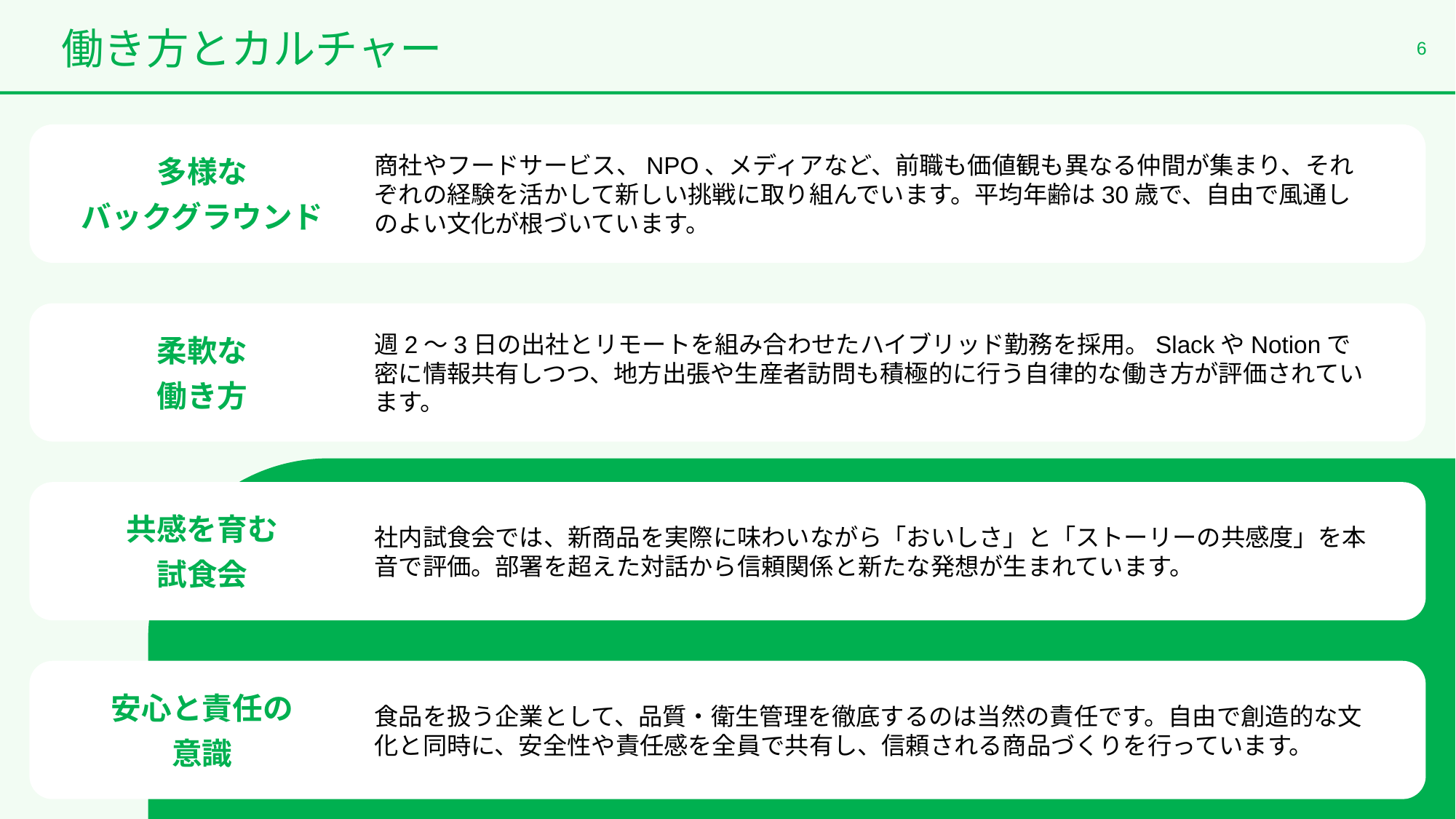

働き方とカルチャー
6

多様な
バックグラウンド
商社やフードサービス、NPO、メディアなど、前職も価値観も異なる仲間が集まり、それぞれの経験を活かして新しい挑戦に取り組んでいます。平均年齢は30歳で、自由で風通しのよい文化が根づいています。

柔軟な
働き方
週2〜3日の出社とリモートを組み合わせたハイブリッド勤務を採用。SlackやNotionで密に情報共有しつつ、地方出張や生産者訪問も積極的に行う自律的な働き方が評価されています。

共感を育む
試食会
社内試食会では、新商品を実際に味わいながら「おいしさ」と「ストーリーの共感度」を本音で評価。部署を超えた対話から信頼関係と新たな発想が生まれています。

安心と責任の
意識
食品を扱う企業として、品質・衛生管理を徹底するのは当然の責任です。自由で創造的な文化と同時に、安全性や責任感を全員で共有し、信頼される商品づくりを行っています。